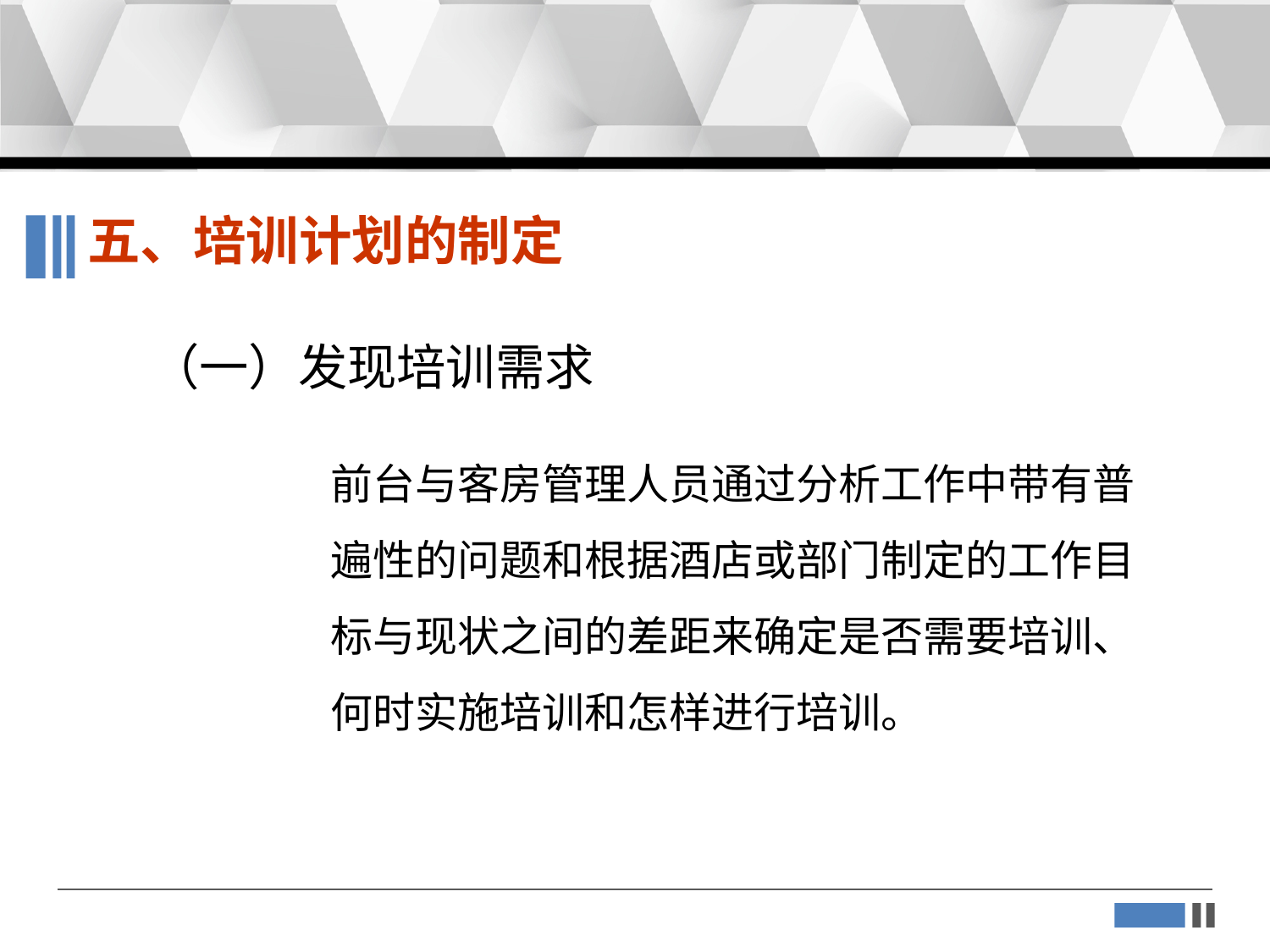

五、培训计划的制定

（一）发现培训需求
前台与客房管理人员通过分析工作中带有普遍性的问题和根据酒店或部门制定的工作目标与现状之间的差距来确定是否需要培训、何时实施培训和怎样进行培训。